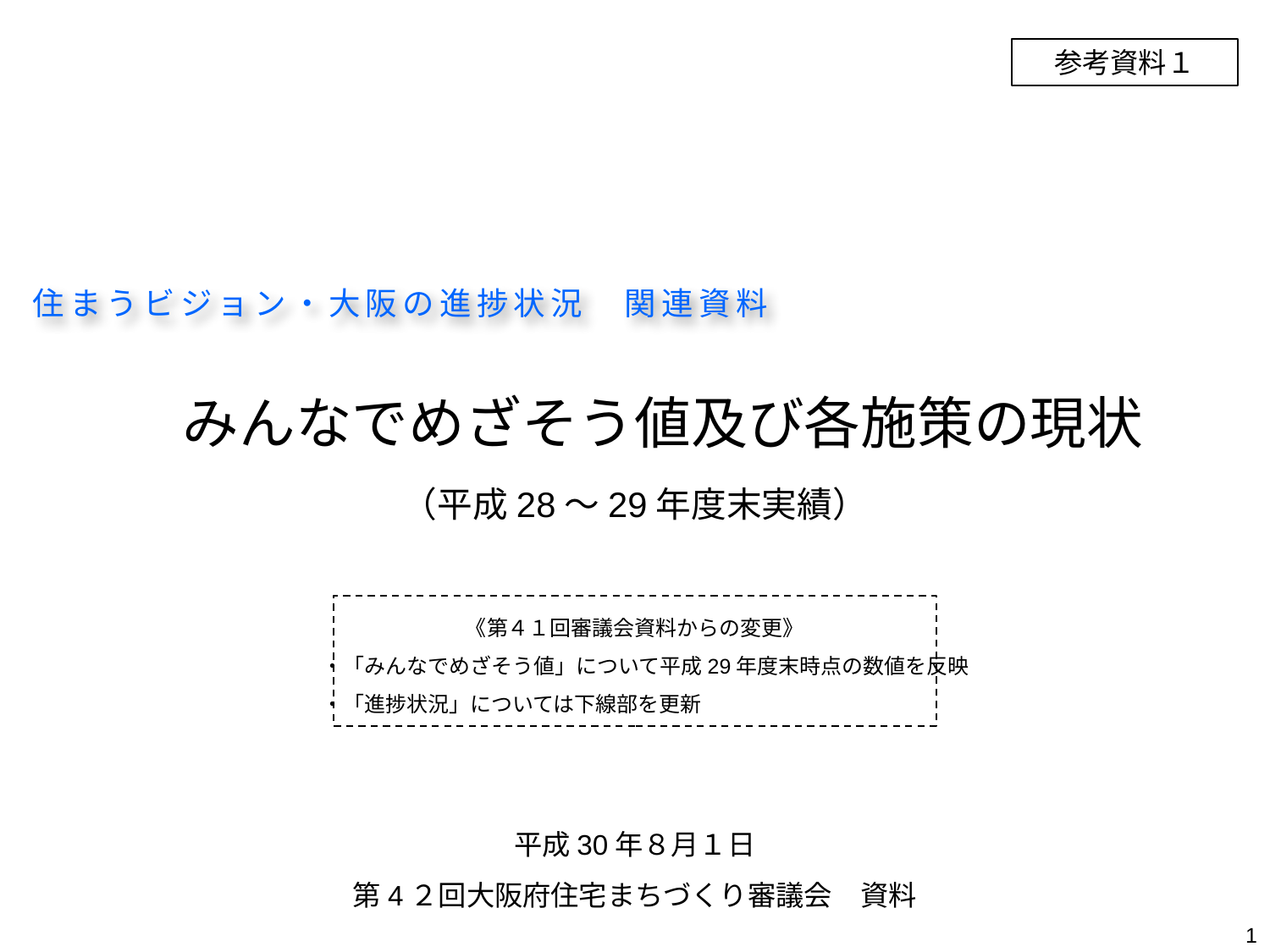

参考資料１
住まうビジョン・大阪の進捗状況　関連資料
　みんなでめざそう値及び各施策の現状
（平成28～29年度末実績）
《第４１回審議会資料からの変更》
　・「みんなでめざそう値」について平成29年度末時点の数値を反映
　・「進捗状況」については下線部を更新
平成30年８月１日
第4２回大阪府住宅まちづくり審議会　資料
1